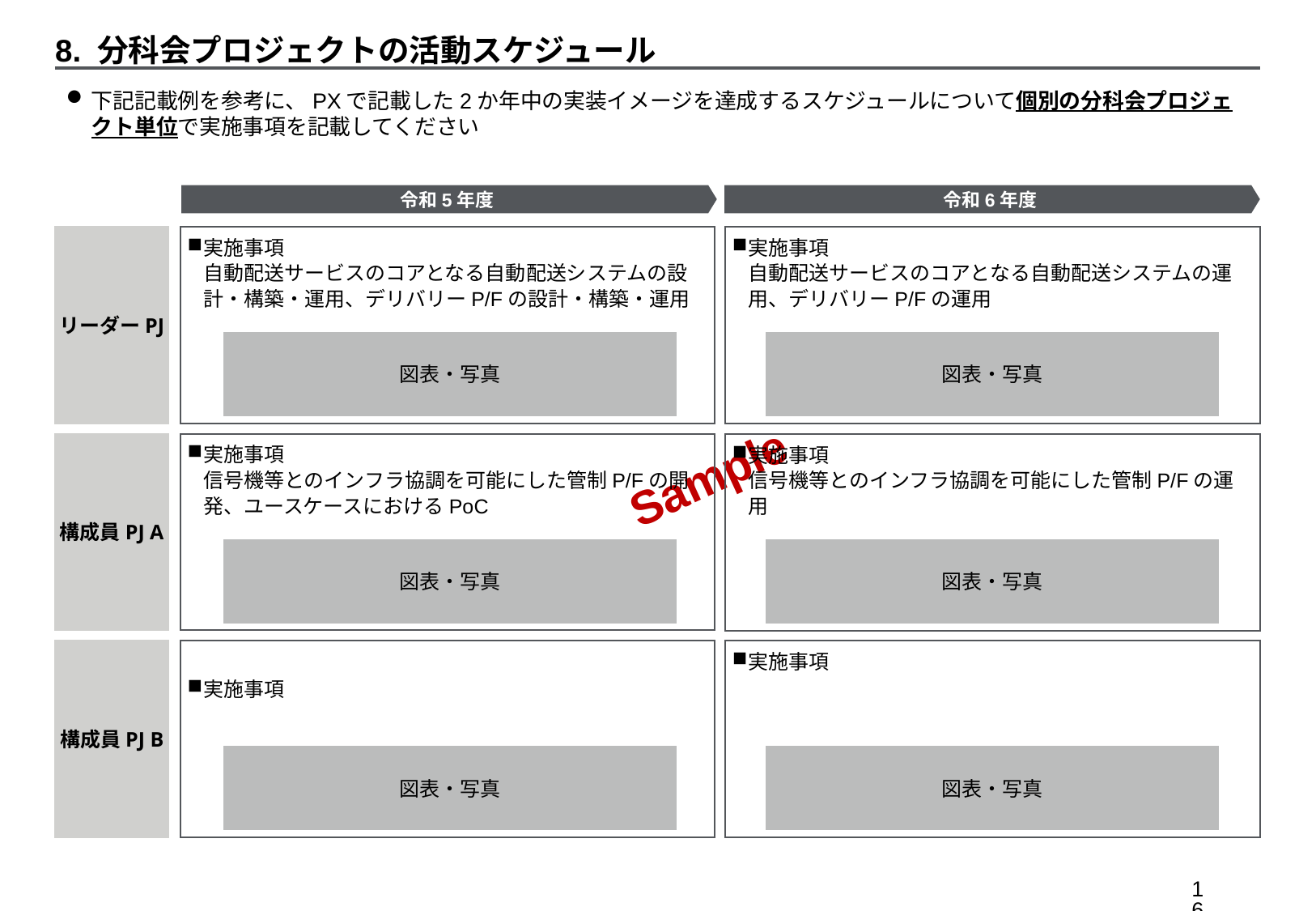

8. 分科会プロジェクトの活動スケジュール
下記記載例を参考に、PXで記載した2か年中の実装イメージを達成するスケジュールについて個別の分科会プロジェクト単位で実施事項を記載してください
令和5年度
令和6年度
リーダーPJ
実施事項
自動配送サービスのコアとなる自動配送システムの設計・構築・運用、デリバリーP/Fの設計・構築・運用

実施事項
自動配送サービスのコアとなる自動配送システムの運用、デリバリーP/Fの運用

図表・写真
図表・写真
構成員PJ A
実施事項
信号機等とのインフラ協調を可能にした管制P/Fの開発、ユースケースにおけるPoC

実施事項
信号機等とのインフラ協調を可能にした管制P/Fの運用

Sample
図表・写真
図表・写真
構成員PJ B

実施事項

実施事項

図表・写真
図表・写真
16